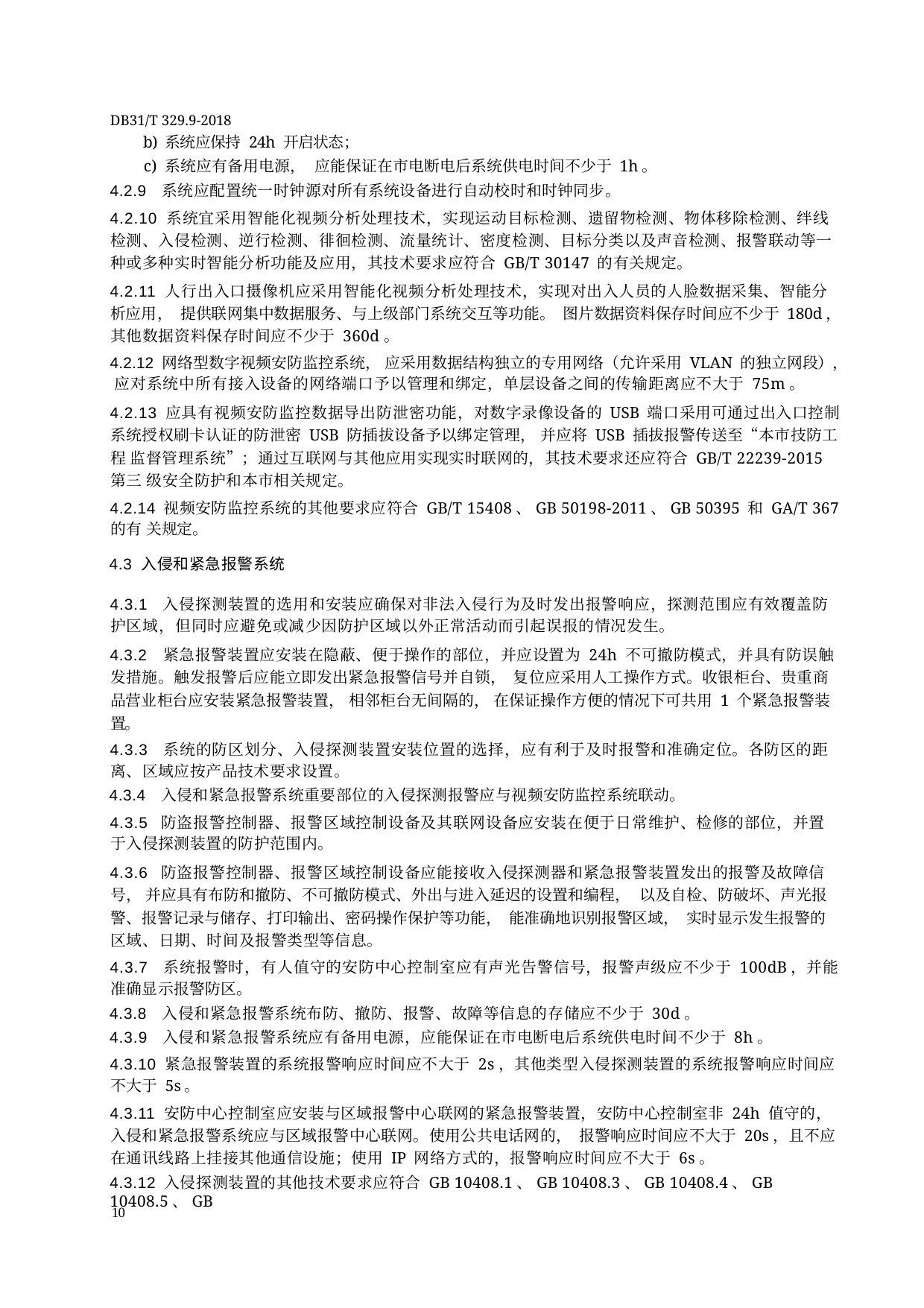

DB31/T 329.9-2018
b) 系统应保持 24h 开启状态；
c) 系统应有备用电源， 应能保证在市电断电后系统供电时间不少于 1h。
4.2.9 系统应配置统一时钟源对所有系统设备进行自动校时和时钟同步。
4.2.10 系统宜采用智能化视频分析处理技术，实现运动目标检测、遗留物检测、物体移除检测、绊线 检测、入侵检测、逆行检测、徘徊检测、流量统计、密度检测、目标分类以及声音检测、报警联动等一 种或多种实时智能分析功能及应用，其技术要求应符合 GB/T 30147 的有关规定。
4.2.11 人行出入口摄像机应采用智能化视频分析处理技术，实现对出入人员的人脸数据采集、智能分  析应用， 提供联网集中数据服务、与上级部门系统交互等功能。 图片数据资料保存时间应不少于 180d， 其他数据资料保存时间应不少于 360d。
4.2.12 网络型数字视频安防监控系统， 应采用数据结构独立的专用网络（允许采用 VLAN 的独立网段）， 应对系统中所有接入设备的网络端口予以管理和绑定，单层设备之间的传输距离应不大于 75m。
4.2.13 应具有视频安防监控数据导出防泄密功能，对数字录像设备的 USB 端口采用可通过出入口控制 系统授权刷卡认证的防泄密 USB 防插拔设备予以绑定管理， 并应将 USB 插拔报警传送至“本市技防工程 监督管理系统”；通过互联网与其他应用实现实时联网的，其技术要求还应符合 GB/T 22239-2015 第三 级安全防护和本市相关规定。
4.2.14 视频安防监控系统的其他要求应符合 GB/T 15408、GB 50198-2011、GB 50395 和 GA/T 367 的有 关规定。
4.3 ⼊侵和紧急报警系统
4.3.1 入侵探测装置的选用和安装应确保对非法入侵行为及时发出报警响应，探测范围应有效覆盖防 护区域，但同时应避免或减少因防护区域以外正常活动而引起误报的情况发生。
4.3.2 紧急报警装置应安装在隐蔽、便于操作的部位，并应设置为 24h 不可撤防模式，并具有防误触 发措施。触发报警后应能立即发出紧急报警信号并自锁， 复位应采用人工操作方式。收银柜台、贵重商 品营业柜台应安装紧急报警装置， 相邻柜台无间隔的， 在保证操作方便的情况下可共用 1 个紧急报警装 置。
4.3.3 系统的防区划分、入侵探测装置安装位置的选择，应有利于及时报警和准确定位。各防区的距 离、区域应按产品技术要求设置。
4.3.4 入侵和紧急报警系统重要部位的入侵探测报警应与视频安防监控系统联动。
4.3.5  防盗报警控制器、报警区域控制设备及其联网设备应安装在便于日常维护、检修的部位，并置 于入侵探测装置的防护范围内。
4.3.6  防盗报警控制器、报警区域控制设备应能接收入侵探测器和紧急报警装置发出的报警及故障信 号， 并应具有布防和撤防、不可撤防模式、外出与进入延迟的设置和编程， 以及自检、防破坏、声光报 警、报警记录与储存、打印输出、密码操作保护等功能， 能准确地识别报警区域， 实时显示发生报警的 区域、日期、时间及报警类型等信息。
4.3.7 系统报警时，有人值守的安防中心控制室应有声光告警信号，报警声级应不少于 100dB，并能 准确显示报警防区。
4.3.8 入侵和紧急报警系统布防、撤防、报警、故障等信息的存储应不少于 30d。
4.3.9 入侵和紧急报警系统应有备用电源，应能保证在市电断电后系统供电时间不少于 8h。
4.3.10 紧急报警装置的系统报警响应时间应不大于 2s，其他类型入侵探测装置的系统报警响应时间应 不大于 5s。
4.3.11 安防中心控制室应安装与区域报警中心联网的紧急报警装置，安防中心控制室非 24h 值守的，  入侵和紧急报警系统应与区域报警中心联网。使用公共电话网的， 报警响应时间应不大于 20s，且不应  在通讯线路上挂接其他通信设施；使用 IP 网络方式的，报警响应时间应不大于 6s。

4.3.12 入侵探测装置的其他技术要求应符合 GB 10408.1、GB 10408.3、GB 10408.4、GB 10408.5、GB

10